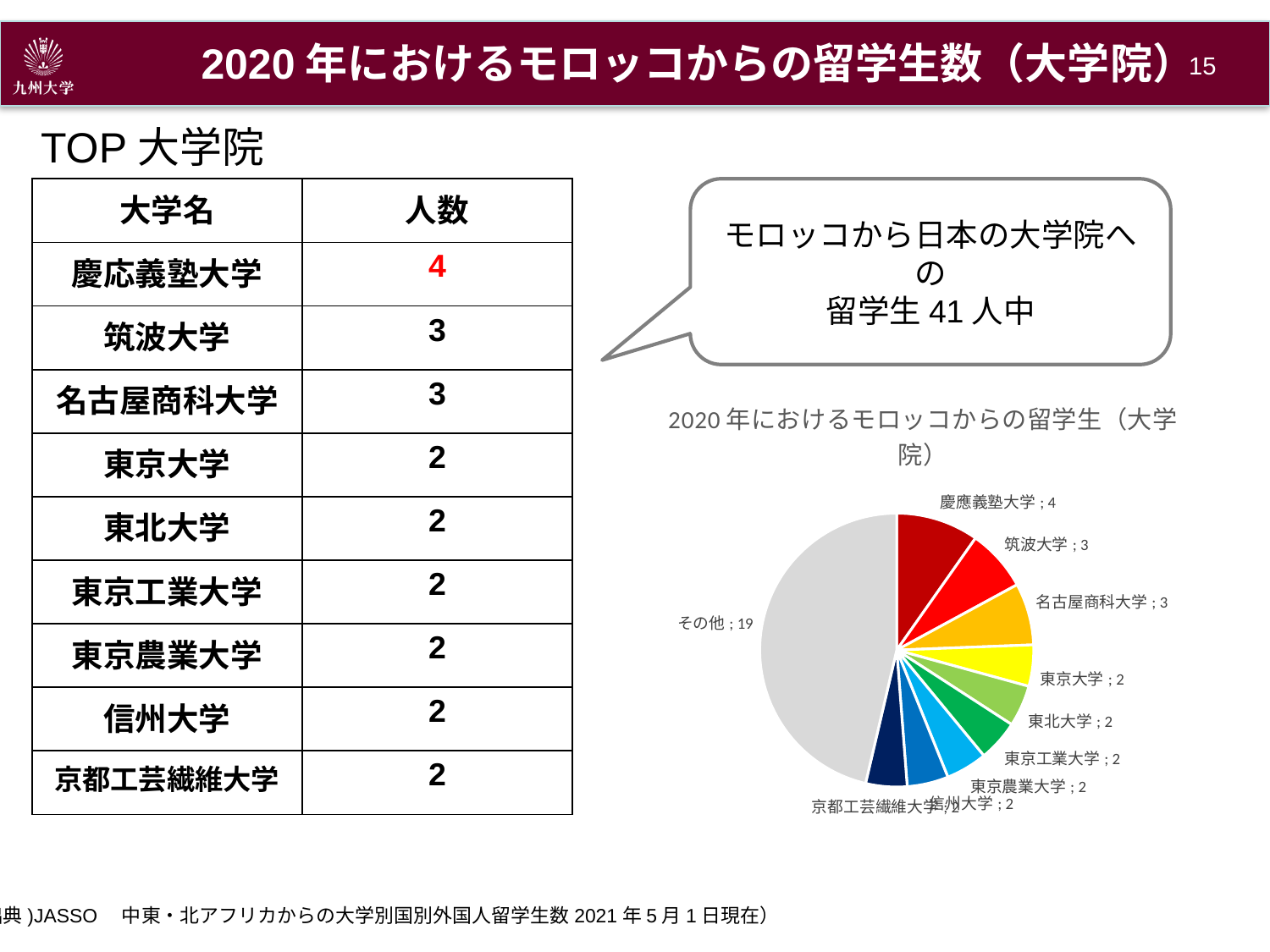

2020年におけるモロッコからの留学生数（大学院）
15
TOP大学院
| 大学名 | 人数 |
| --- | --- |
| 慶応義塾大学 | 4 |
| 筑波大学 | 3 |
| 名古屋商科大学 | 3 |
| 東京大学 | 2 |
| 東北大学 | 2 |
| 東京工業大学 | 2 |
| 東京農業大学 | 2 |
| 信州大学 | 2 |
| 京都工芸繊維大学 | 2 |
モロッコから日本の大学院への
留学生41人中

### Chart:

| Category |  |
|---|---|
| 慶應義塾大学 | 4.0 |
| 筑波大学 | 3.0 |
| 名古屋商科大学 | 3.0 |
| 東京大学 | 2.0 |
| 東北大学 | 2.0 |
| 東京工業大学 | 2.0 |
| 東京農業大学 | 2.0 |
| 信州大学 | 2.0 |
| 京都工芸繊維大学 | 2.0 |
| その他 | 19.0 |
(出典)JASSO　中東・北アフリカからの大学別国別外国人留学生数2021年5月1日現在）